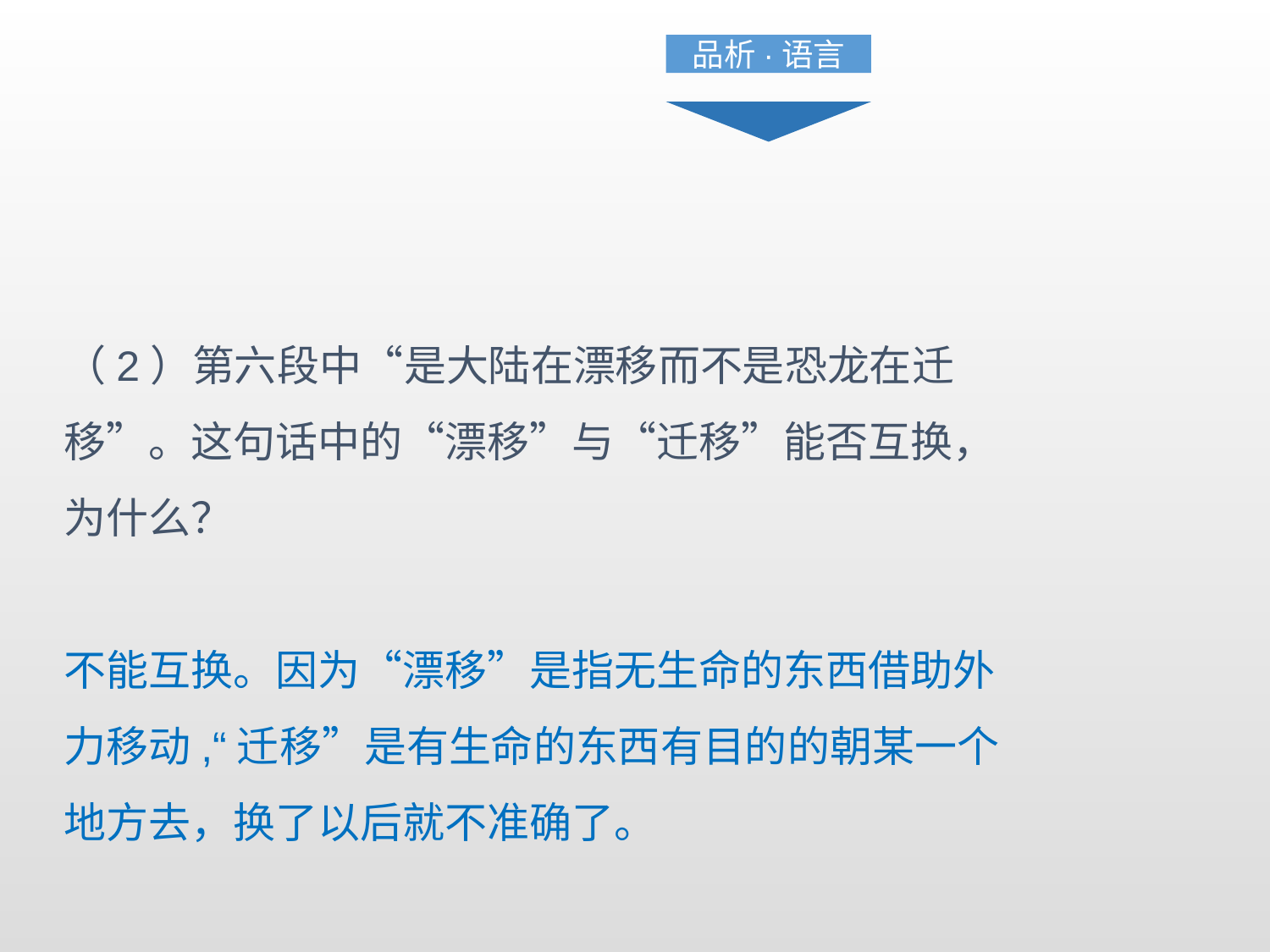

品析·语言

（2）第六段中“是大陆在漂移而不是恐龙在迁移”。这句话中的“漂移”与“迁移”能否互换，为什么？

不能互换。因为“漂移”是指无生命的东西借助外力移动,“迁移”是有生命的东西有目的的朝某一个地方去，换了以后就不准确了。